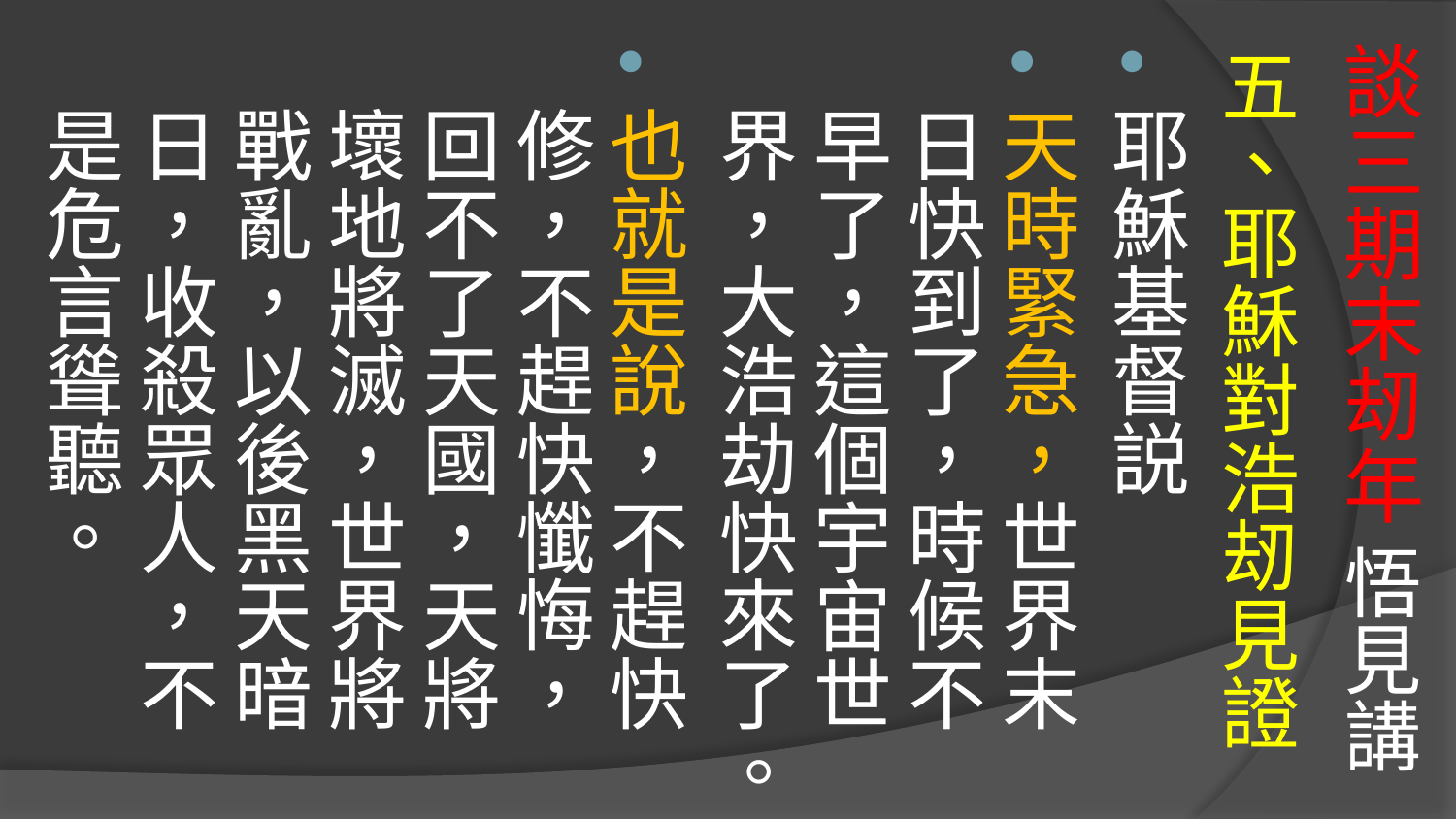

# 談三期末刼年 悟見講
五、耶穌對浩刼見證
耶穌基督説
天時緊急，世界末日快到了，時候不早了，這個宇宙世界，大浩劫快來了。
也就是說，不趕快修，不趕快懺悔，回不了天國，天將壞地將滅，世界將戰亂，以後黑天暗日，收殺眾人，不是危言聳聽。